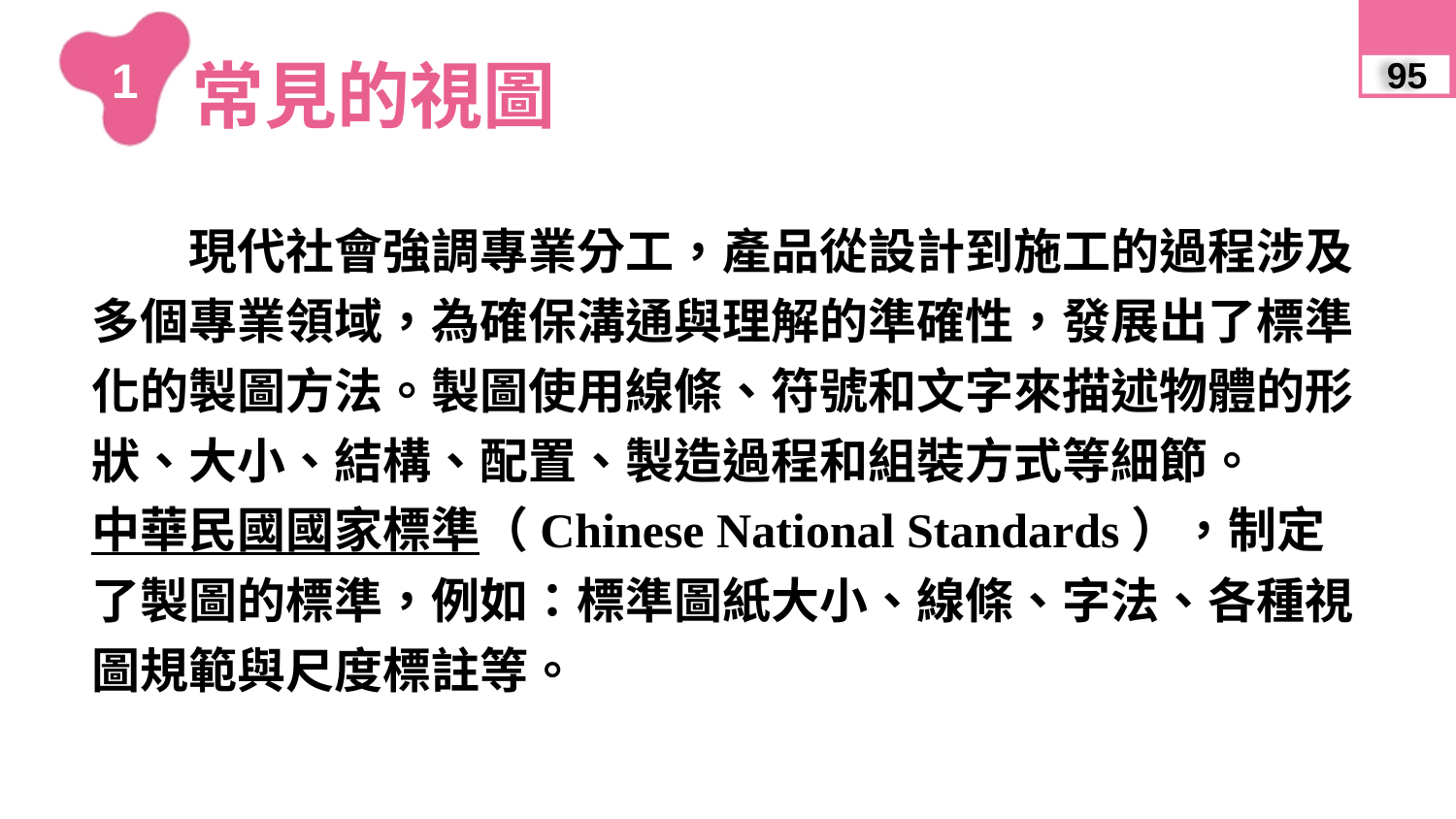

1
常見的視圖
95
　　現代社會強調專業分工，產品從設計到施工的過程涉及多個專業領域，為確保溝通與理解的準確性，發展出了標準化的製圖方法。製圖使用線條、符號和文字來描述物體的形狀、大小、結構、配置、製造過程和組裝方式等細節。
中華民國國家標準（Chinese National Standards），制定了製圖的標準，例如：標準圖紙大小、線條、字法、各種視圖規範與尺度標註等。